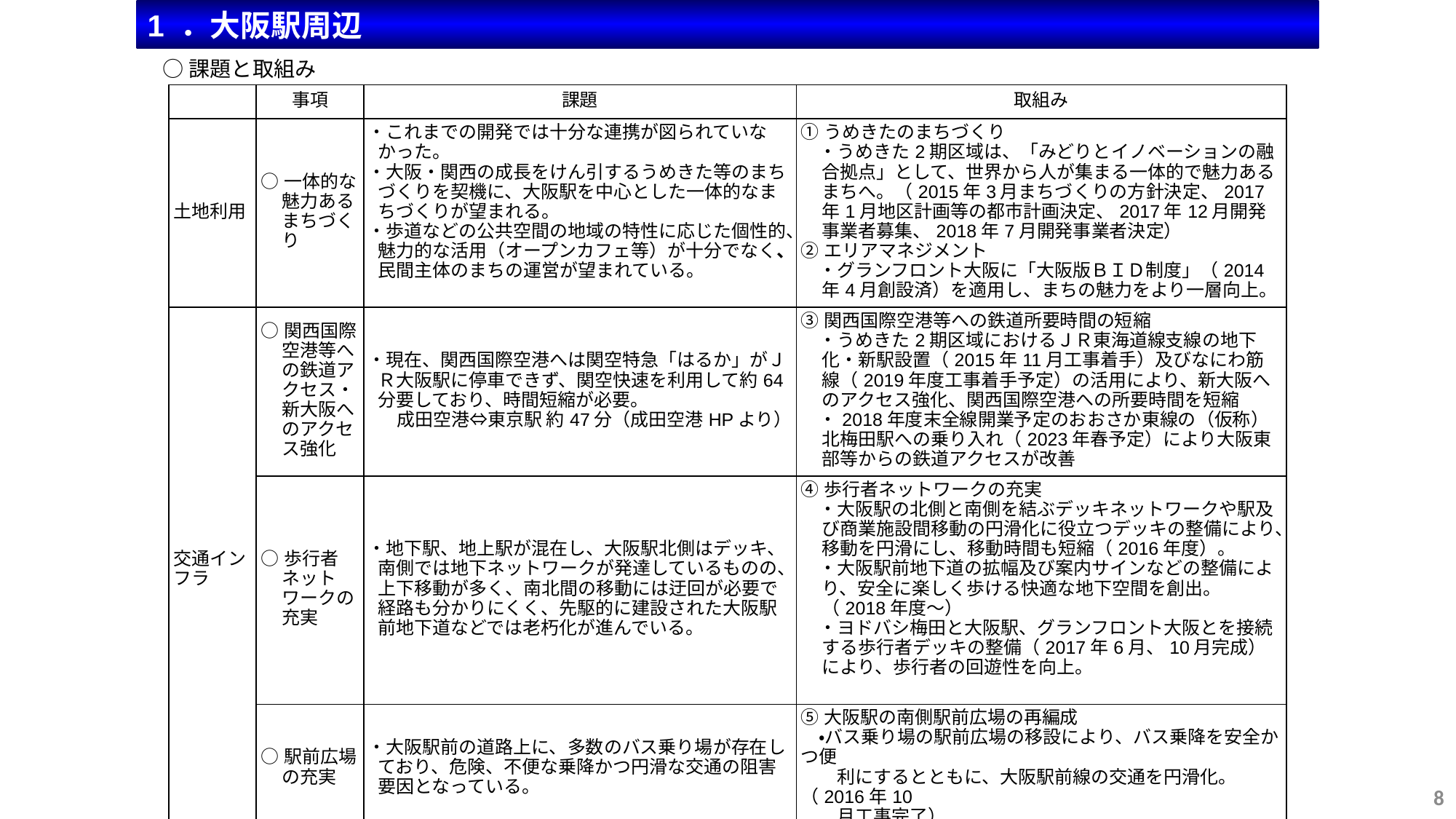

1 ．大阪駅周辺
○課題と取組み

|  | 事項 | 課題 | 取組み |
| --- | --- | --- | --- |
| 土地利用 | ○一体的な魅力あるまちづくり | ・これまでの開発では十分な連携が図られていなかった。 ・大阪・関西の成長をけん引するうめきた等のまちづくりを契機に、大阪駅を中心とした一体的なまちづくりが望まれる。 ・歩道などの公共空間の地域の特性に応じた個性的、魅力的な活用（オープンカフェ等）が十分でなく、民間主体のまちの運営が望まれている。 | ①うめきたのまちづくり 　・うめきた2期区域は、「みどりとイノベーションの融合拠点」として、世界から人が集まる一体的で魅力あるまちへ。（2015年3月まちづくりの方針決定、2017年1月地区計画等の都市計画決定、2017年12月開発事業者募集、2018年7月開発事業者決定） ②エリアマネジメント 　・グランフロント大阪に「大阪版ＢＩＤ制度」（2014年4月創設済）を適用し、まちの魅力をより一層向上。 |
| 交通インフラ | ○関西国際空港等への鉄道アクセス・新大阪へのアクセス強化 | ・現在、関西国際空港へは関空特急「はるか」がＪＲ大阪駅に停車できず、関空快速を利用して約64分要しており、時間短縮が必要。 成田空港⇔東京駅 約47分（成田空港HPより） | ③関西国際空港等への鉄道所要時間の短縮 　・うめきた2期区域におけるＪＲ東海道線支線の地下化・新駅設置（2015年11月工事着手）及びなにわ筋線（2019年度工事着手予定）の活用により、新大阪へのアクセス強化、関西国際空港への所要時間を短縮 　・2018年度末全線開業予定のおおさか東線の（仮称）北梅田駅への乗り入れ（2023年春予定）により大阪東部等からの鉄道アクセスが改善 |
|  | ○歩行者ネットワークの充実 | ・地下駅、地上駅が混在し、大阪駅北側はデッキ、南側では地下ネットワークが発達しているものの、上下移動が多く、南北間の移動には迂回が必要で経路も分かりにくく、先駆的に建設された大阪駅前地下道などでは老朽化が進んでいる。 | ④歩行者ネットワークの充実 　・大阪駅の北側と南側を結ぶデッキネットワークや駅及び商業施設間移動の円滑化に役立つデッキの整備により、移動を円滑にし、移動時間も短縮（2016年度）。 　・大阪駅前地下道の拡幅及び案内サインなどの整備により、安全に楽しく歩ける快適な地下空間を創出。（2018年度～） 　・ヨドバシ梅田と大阪駅、グランフロント大阪とを接続する歩行者デッキの整備（2017年6月、10月完成）により、歩行者の回遊性を向上。 |
|  | ○駅前広場の充実 | ・大阪駅前の道路上に、多数のバス乗り場が存在しており、危険、不便な乗降かつ円滑な交通の阻害要因となっている。 | ⑤大阪駅の南側駅前広場の再編成 　・バス乗り場の駅前広場の移設により、バス乗降を安全かつ便 　　利にするとともに、大阪駅前線の交通を円滑化。（2016年10 　　月工事完了） |
8